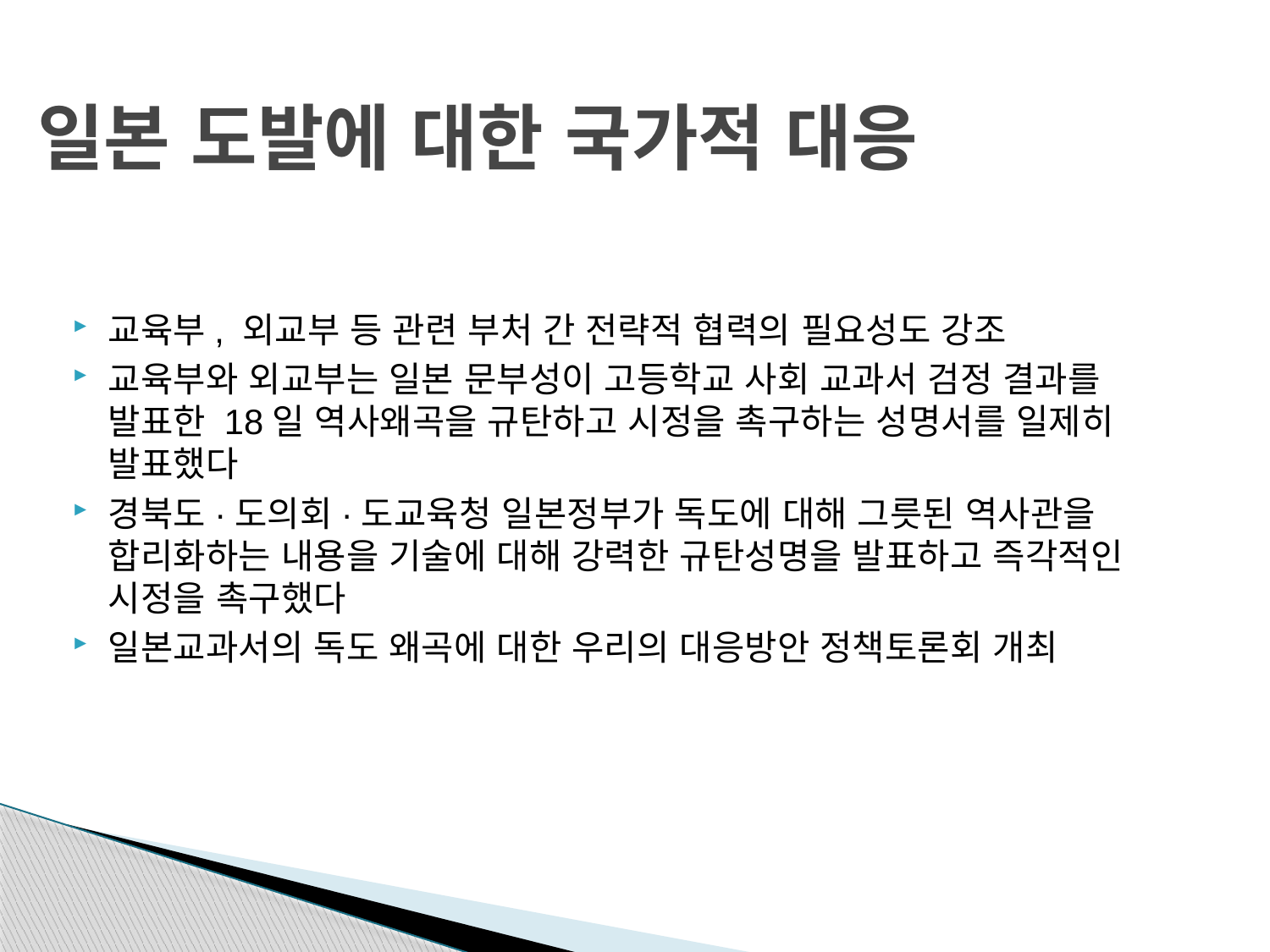

# 일본 도발에 대한 국가적 대응
교육부, 외교부 등 관련 부처 간 전략적 협력의 필요성도 강조
교육부와 외교부는 일본 문부성이 고등학교 사회 교과서 검정 결과를 발표한 18일 역사왜곡을 규탄하고 시정을 촉구하는 성명서를 일제히 발표했다
경북도·도의회·도교육청 일본정부가 독도에 대해 그릇된 역사관을 합리화하는 내용을 기술에 대해 강력한 규탄성명을 발표하고 즉각적인 시정을 촉구했다
일본교과서의 독도 왜곡에 대한 우리의 대응방안 정책토론회 개최